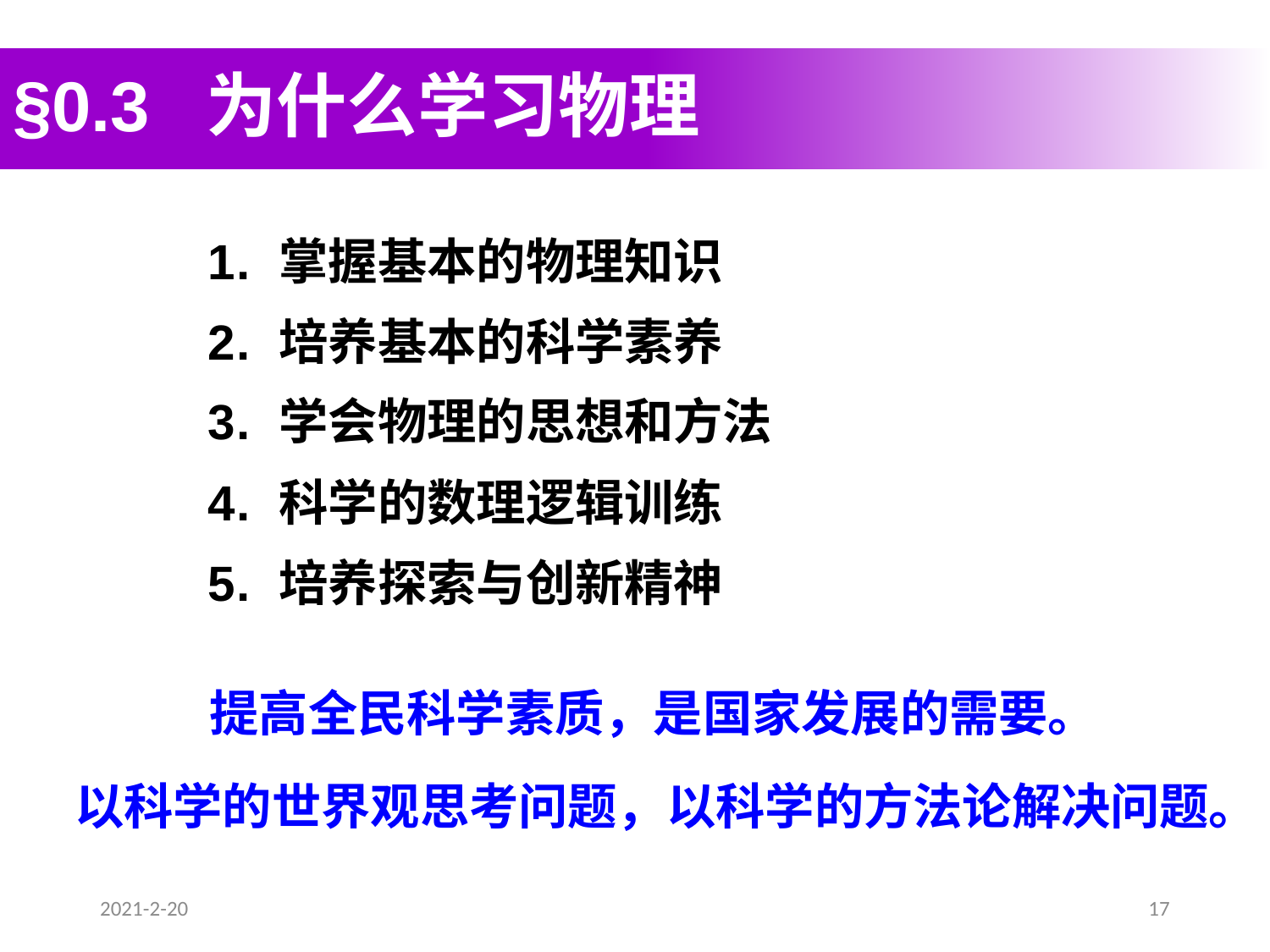

# §0.3  为什么学习物理
掌握基本的物理知识
培养基本的科学素养
学会物理的思想和方法
科学的数理逻辑训练
培养探索与创新精神
提高全民科学素质，是国家发展的需要。
以科学的世界观思考问题，以科学的方法论解决问题。
2021-2-20
17